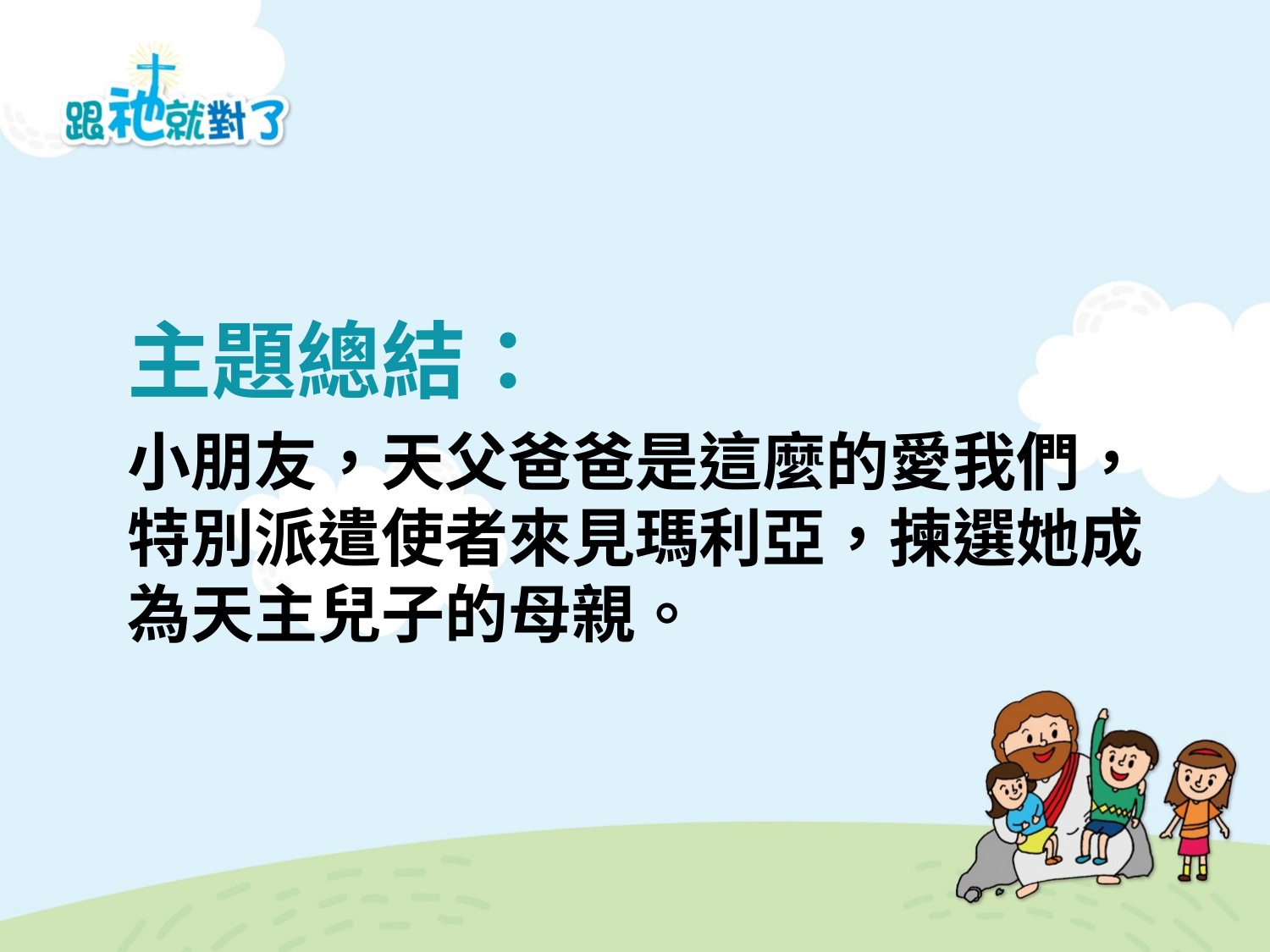

主題總結：
小朋友，天父爸爸是這麼的愛我們，特別派遣使者來見瑪利亞，揀選她成為天主兒子的母親。